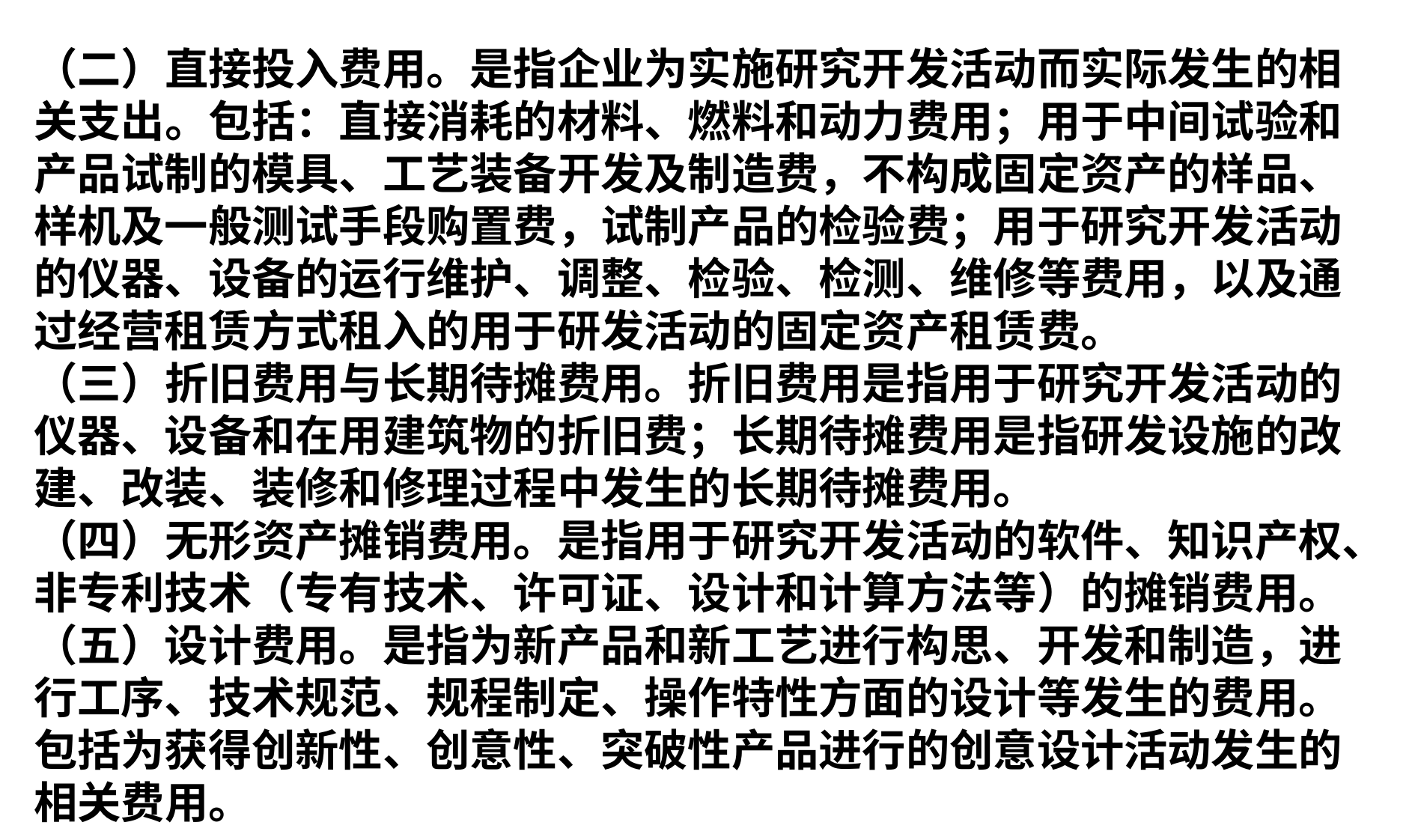

（二）直接投入费用。是指企业为实施研究开发活动而实际发生的相关支出。包括：直接消耗的材料、燃料和动力费用；用于中间试验和产品试制的模具、工艺装备开发及制造费，不构成固定资产的样品、样机及一般测试手段购置费，试制产品的检验费；用于研究开发活动的仪器、设备的运行维护、调整、检验、检测、维修等费用，以及通过经营租赁方式租入的用于研发活动的固定资产租赁费。
（三）折旧费用与长期待摊费用。折旧费用是指用于研究开发活动的仪器、设备和在用建筑物的折旧费；长期待摊费用是指研发设施的改建、改装、装修和修理过程中发生的长期待摊费用。
（四）无形资产摊销费用。是指用于研究开发活动的软件、知识产权、非专利技术（专有技术、许可证、设计和计算方法等）的摊销费用。
（五）设计费用。是指为新产品和新工艺进行构思、开发和制造，进行工序、技术规范、规程制定、操作特性方面的设计等发生的费用。包括为获得创新性、创意性、突破性产品进行的创意设计活动发生的相关费用。